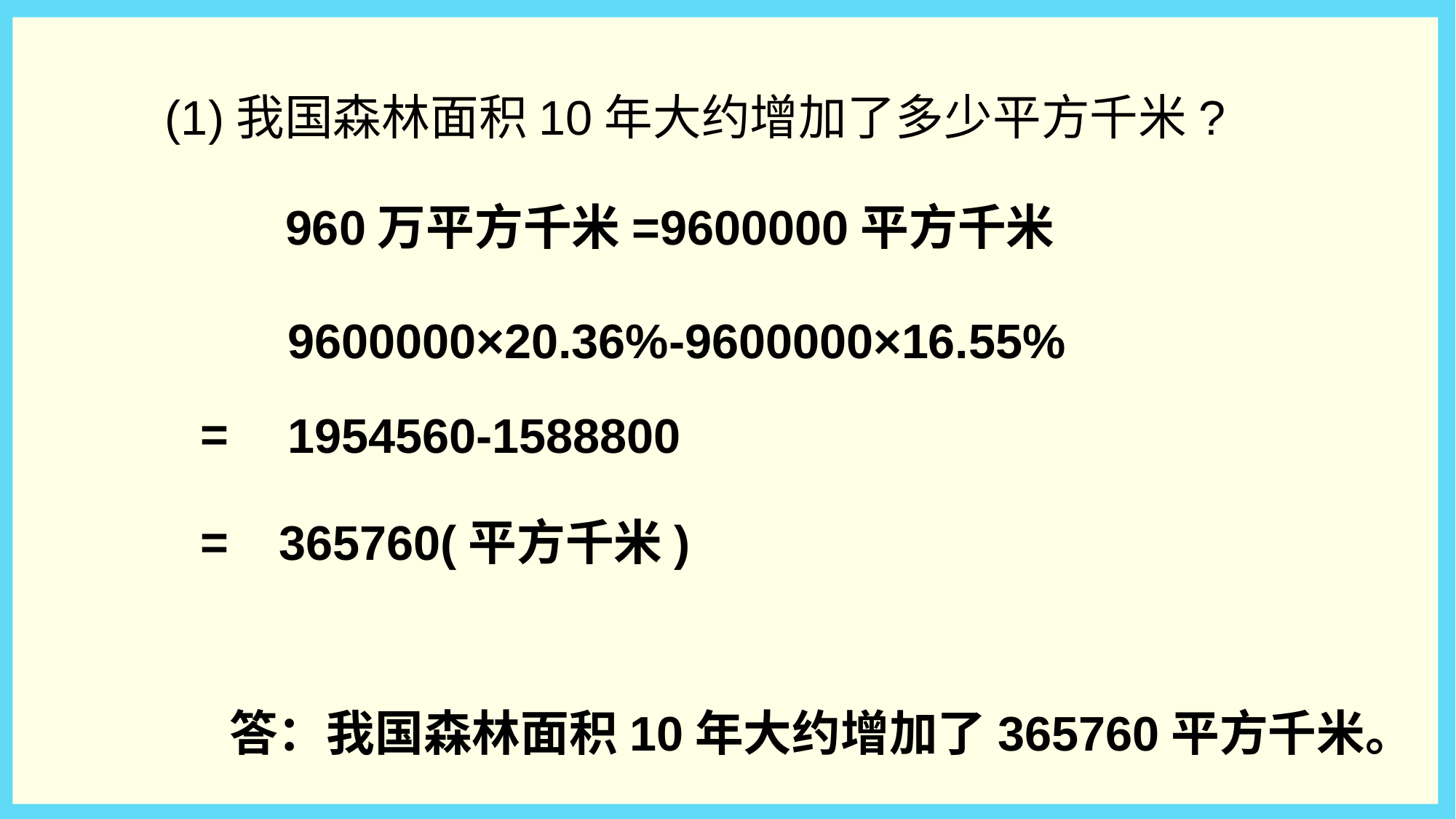

(1)我国森林面积10年大约增加了多少平方千米?
960万平方千米=9600000平方千米
9600000×20.36%-9600000×16.55%
=
1954560-1588800

=
365760(平方千米)
答：我国森林面积10年大约增加了365760平方千米。